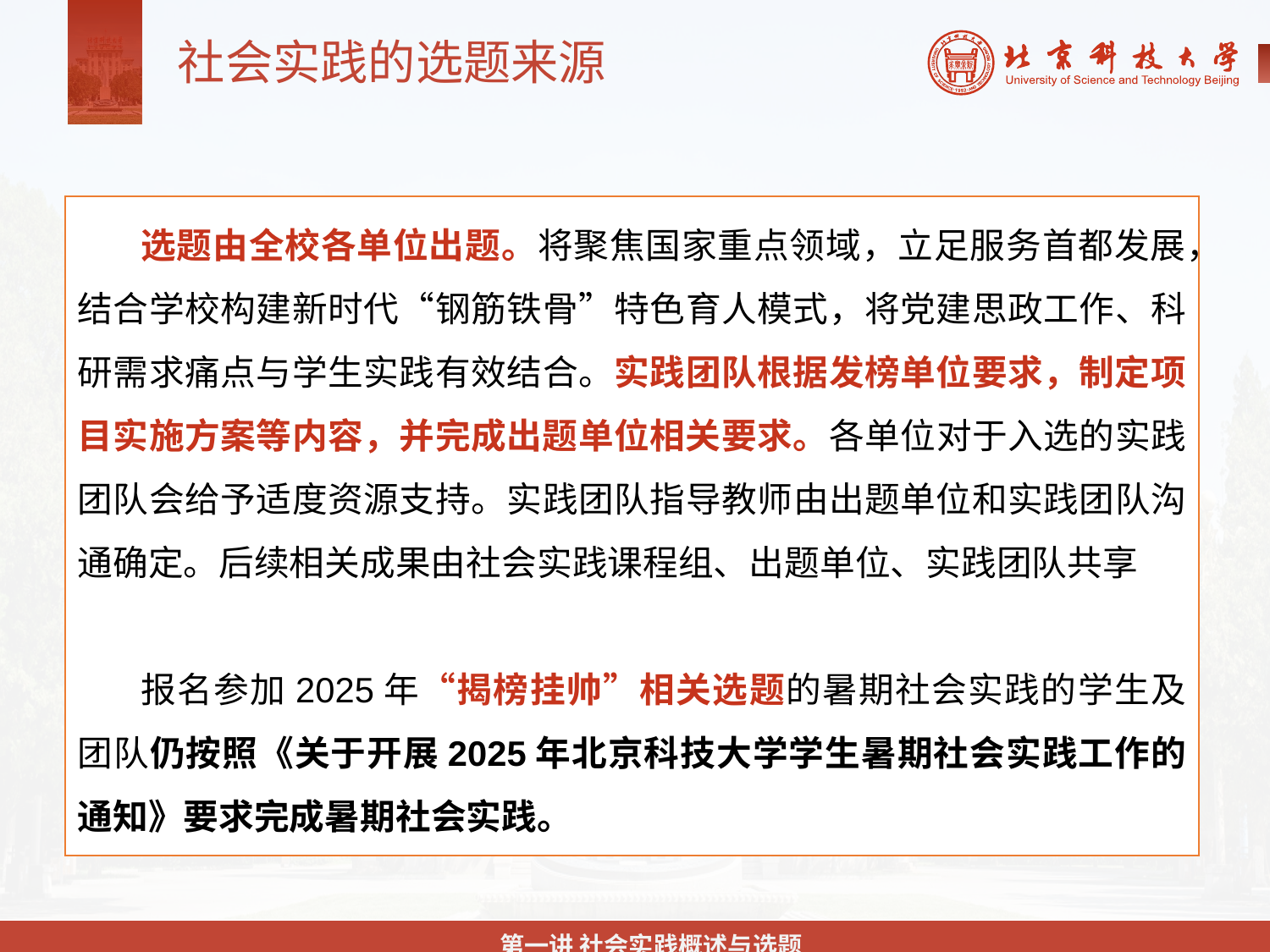

社会实践的选题来源
选题由全校各单位出题。将聚焦国家重点领域，立足服务首都发展，结合学校构建新时代“钢筋铁骨”特色育人模式，将党建思政工作、科研需求痛点与学生实践有效结合。实践团队根据发榜单位要求，制定项目实施方案等内容，并完成出题单位相关要求。各单位对于入选的实践团队会给予适度资源支持。实践团队指导教师由出题单位和实践团队沟通确定。后续相关成果由社会实践课程组、出题单位、实践团队共享

报名参加2025年“揭榜挂帅”相关选题的暑期社会实践的学生及团队仍按照《关于开展2025年北京科技大学学生暑期社会实践工作的通知》要求完成暑期社会实践。